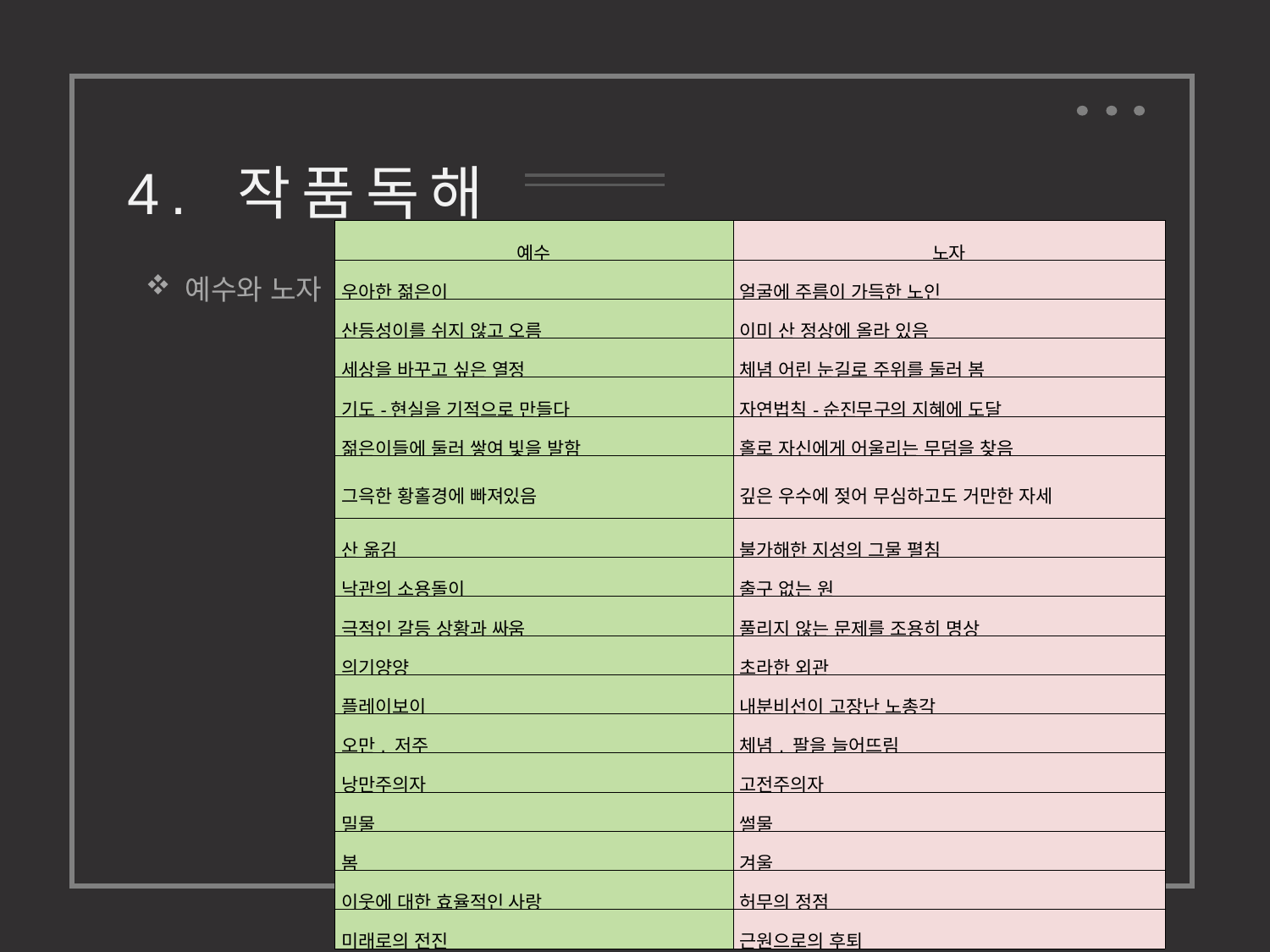

4. 작품독해
| 예수 | 노자 |
| --- | --- |
| 우아한 젊은이 | 얼굴에 주름이 가득한 노인 |
| 산등성이를 쉬지 않고 오름 | 이미 산 정상에 올라 있음 |
| 세상을 바꾸고 싶은 열정 | 체념 어린 눈길로 주위를 둘러 봄 |
| 기도-현실을 기적으로 만들다 | 자연법칙-순진무구의 지혜에 도달 |
| 젊은이들에 둘러 쌓여 빛을 발함 | 홀로 자신에게 어울리는 무덤을 찾음 |
| 그윽한 황홀경에 빠져있음 | 깊은 우수에 젖어 무심하고도 거만한 자세 |
| 산 옮김 | 불가해한 지성의 그물 펼침 |
| 낙관의 소용돌이 | 출구 없는 원 |
| 극적인 갈등 상황과 싸움 | 풀리지 않는 문제를 조용히 명상 |
| 의기양양 | 초라한 외관 |
| 플레이보이 | 내분비선이 고장난 노총각 |
| 오만, 저주 | 체념, 팔을 늘어뜨림 |
| 낭만주의자 | 고전주의자 |
| 밀물 | 썰물 |
| 봄 | 겨울 |
| 이웃에 대한 효율적인 사랑 | 허무의 정점 |
| 미래로의 전진 | 근원으로의 후퇴 |
예수와 노자